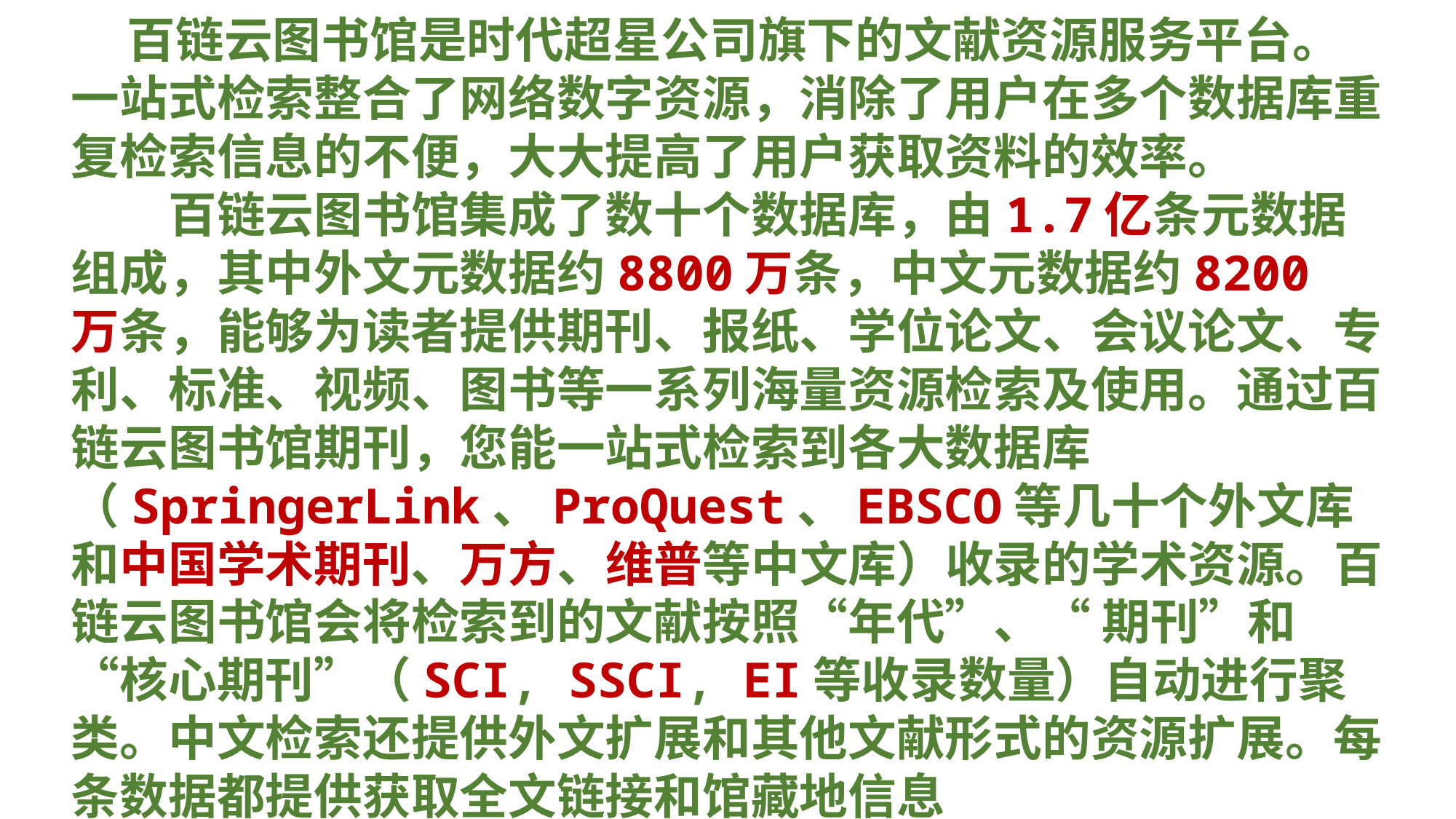

百链云图书馆是时代超星公司旗下的文献资源服务平台。一站式检索整合了网络数字资源，消除了用户在多个数据库重复检索信息的不便，大大提高了用户获取资料的效率。
　　百链云图书馆集成了数十个数据库，由1.7亿条元数据组成，其中外文元数据约8800万条，中文元数据约8200 万条，能够为读者提供期刊、报纸、学位论文、会议论文、专利、标准、视频、图书等一系列海量资源检索及使用。通过百链云图书馆期刊，您能一站式检索到各大数据库（SpringerLink、ProQuest、EBSCO等几十个外文库和中国学术期刊、万方、维普等中文库）收录的学术资源。百链云图书馆会将检索到的文献按照“年代”、“ 期刊”和“核心期刊”（SCI, SSCI, EI等收录数量）自动进行聚类。中文检索还提供外文扩展和其他文献形式的资源扩展。每条数据都提供获取全文链接和馆藏地信息